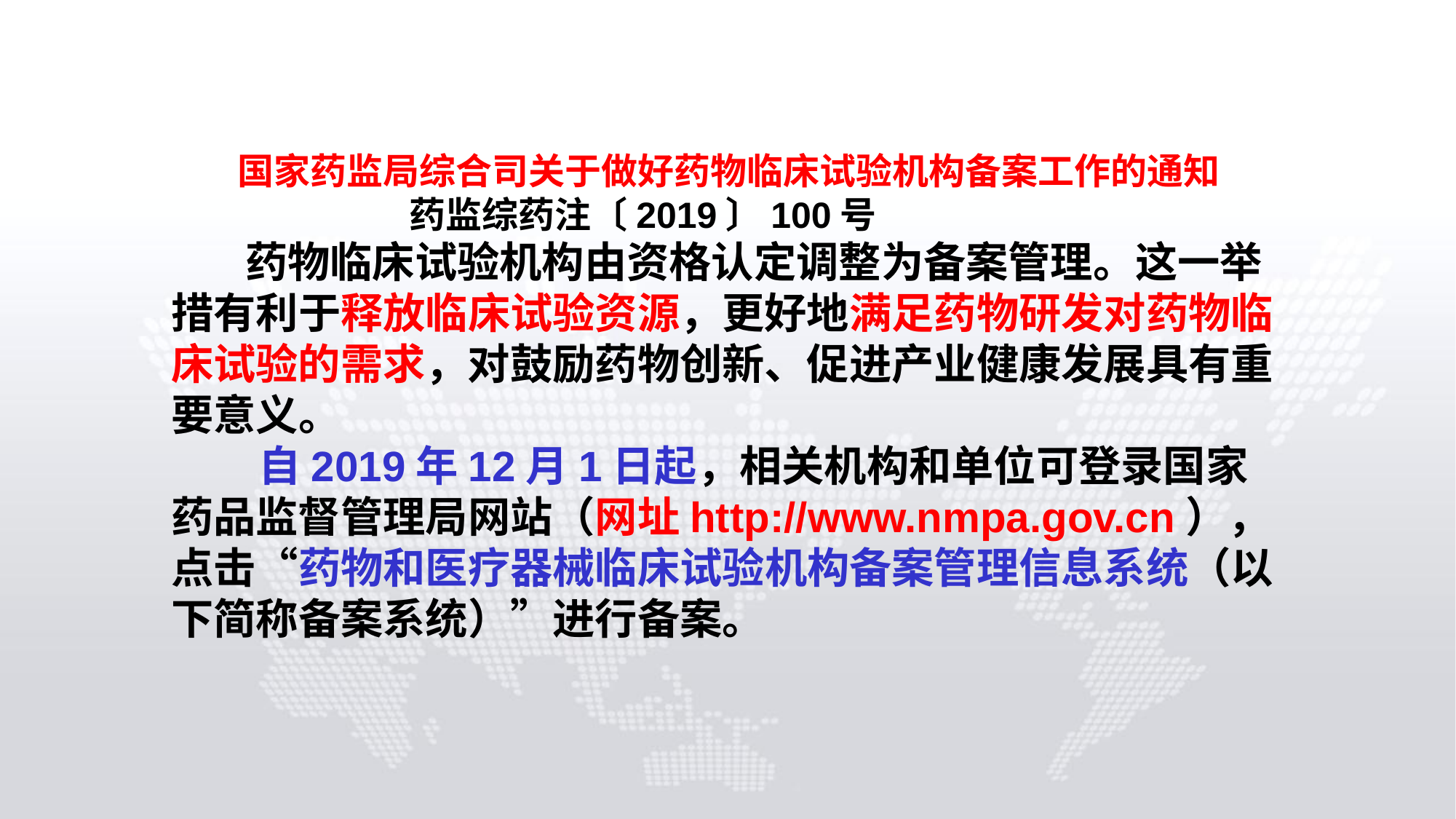

国家药监局综合司关于做好药物临床试验机构备案工作的通知
                            药监综药注〔2019〕100号
        药物临床试验机构由资格认定调整为备案管理。这一举措有利于释放临床试验资源，更好地满足药物研发对药物临床试验的需求，对鼓励药物创新、促进产业健康发展具有重要意义。
        自2019年12月1日起，相关机构和单位可登录国家药品监督管理局网站（网址http://www.nmpa.gov.cn），点击“药物和医疗器械临床试验机构备案管理信息系统（以下简称备案系统）”进行备案。